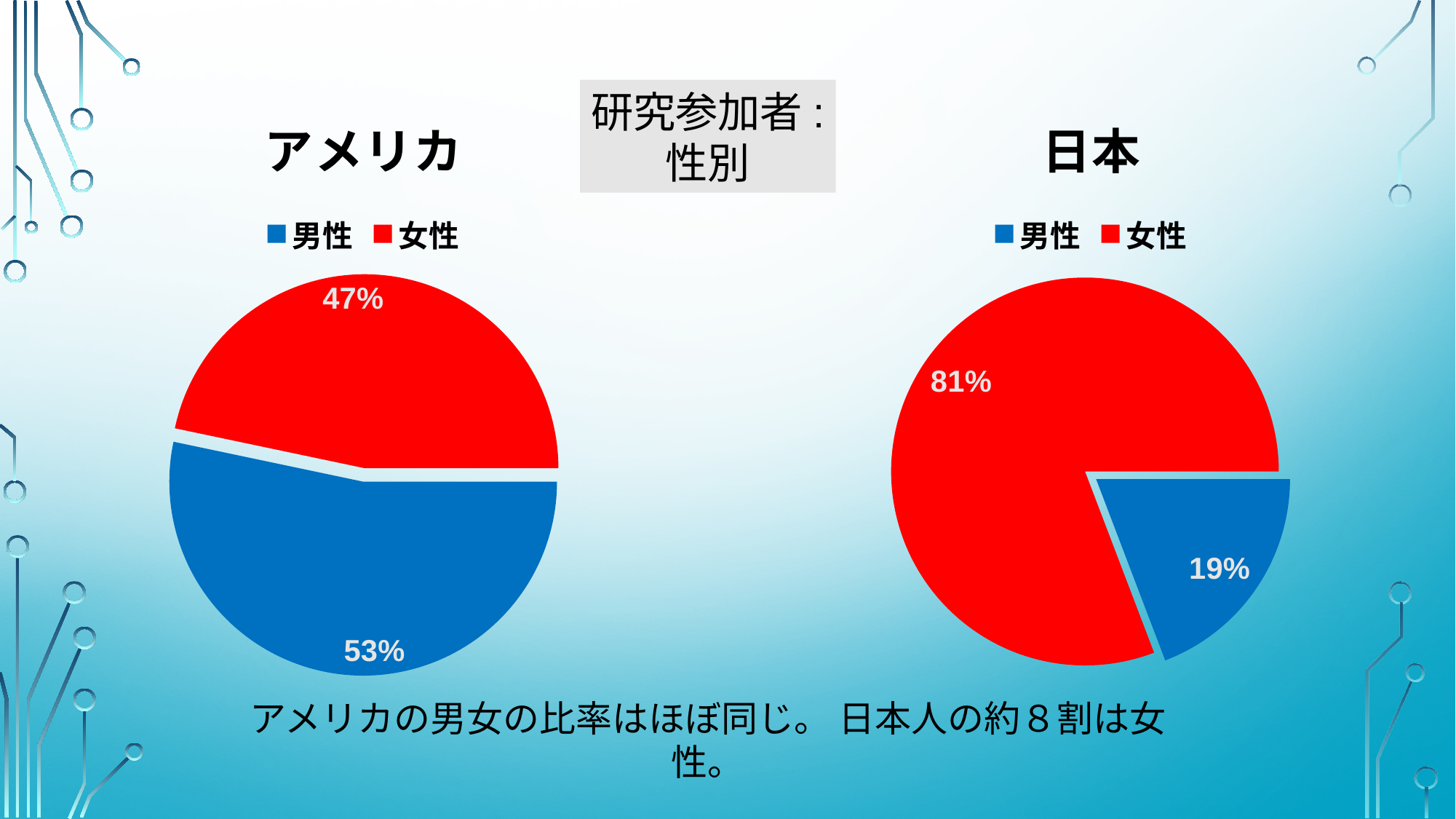

研究参加者:
性別

### Chart: 日本

| Category | Gender |
|---|---|
| 男性 | 19.2 |
| 女性 | 80.8 |

### Chart: アメリカ

| Category | Gender |
|---|---|
| 男性 | 53.3 |
| 女性 | 46.7 |
アメリカの男女の比率はほぼ同じ。 日本人の約８割は女性。